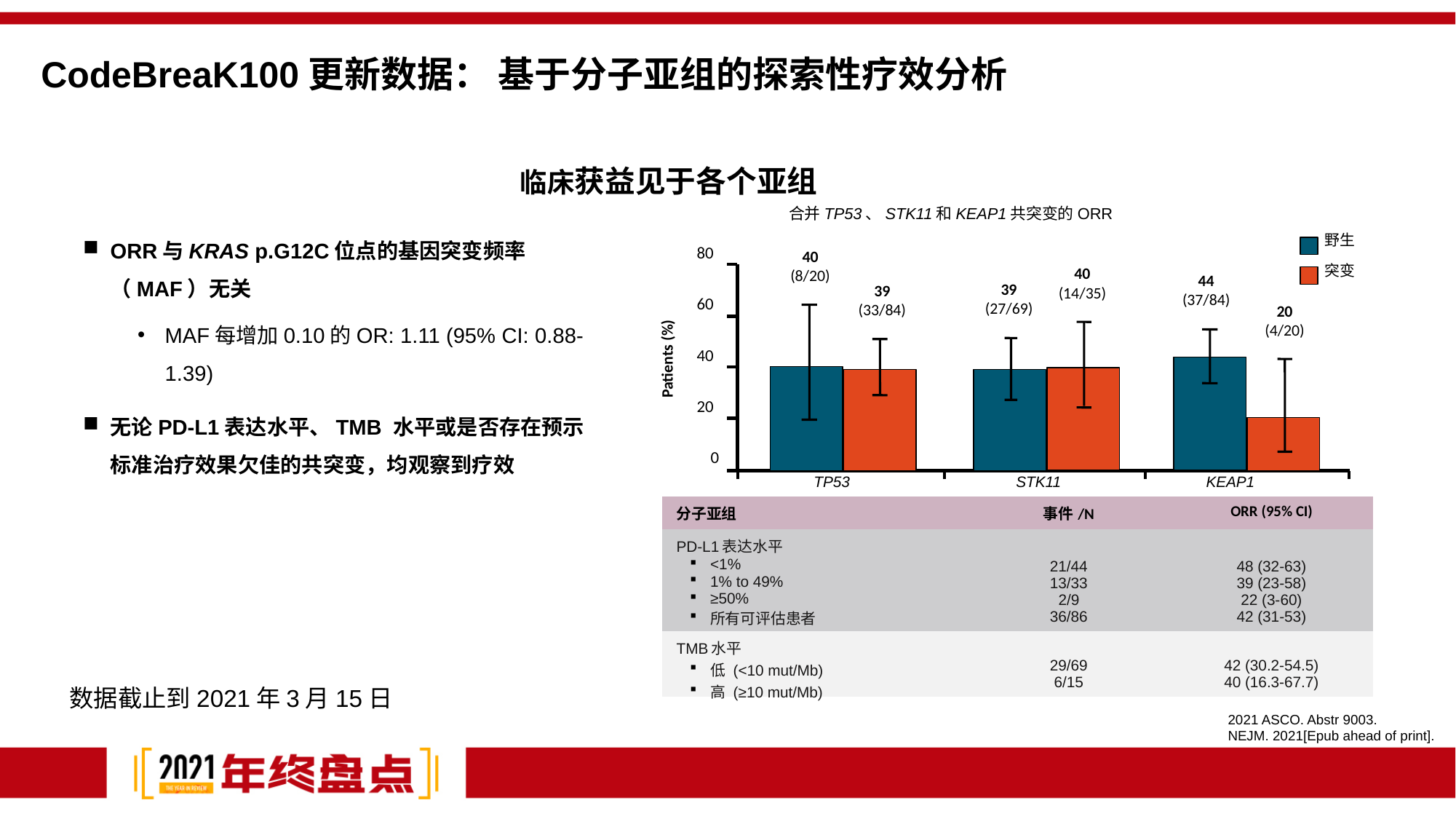

# CodeBreaK100更新数据： 基于分子亚组的探索性疗效分析
临床获益见于各个亚组
合并TP53、STK11和KEAP1共突变的ORR
ORR与KRAS p.G12C位点的基因突变频率（MAF）无关
MAF每增加0.10的OR: 1.11 (95% CI: 0.88-1.39)
无论PD-L1表达水平、TMB 水平或是否存在预示标准治疗效果欠佳的共突变，均观察到疗效
野生

突变

80
60
40
20
0
40
(8/20)
40
(14/35)

44
(37/84)
39
(27/69)
39
(33/84)
20
(4/20)

Patients (%)

STK11
KEAP1
TP53
| 分子亚组 | 事件/N | ORR (95% CI) |
| --- | --- | --- |
| PD-L1表达水平 <1% 1% to 49% ≥50% 所有可评估患者 | 21/44 13/33 2/9 36/86 | 48 (32-63) 39 (23-58) 22 (3-60) 42 (31-53) |
| TMB水平 低 (<10 mut/Mb) 高 (≥10 mut/Mb) | 29/69 6/15 | 42 (30.2-54.5) 40 (16.3-67.7) |
数据截止到2021年3月15日
2021 ASCO. Abstr 9003.
NEJM. 2021[Epub ahead of print].